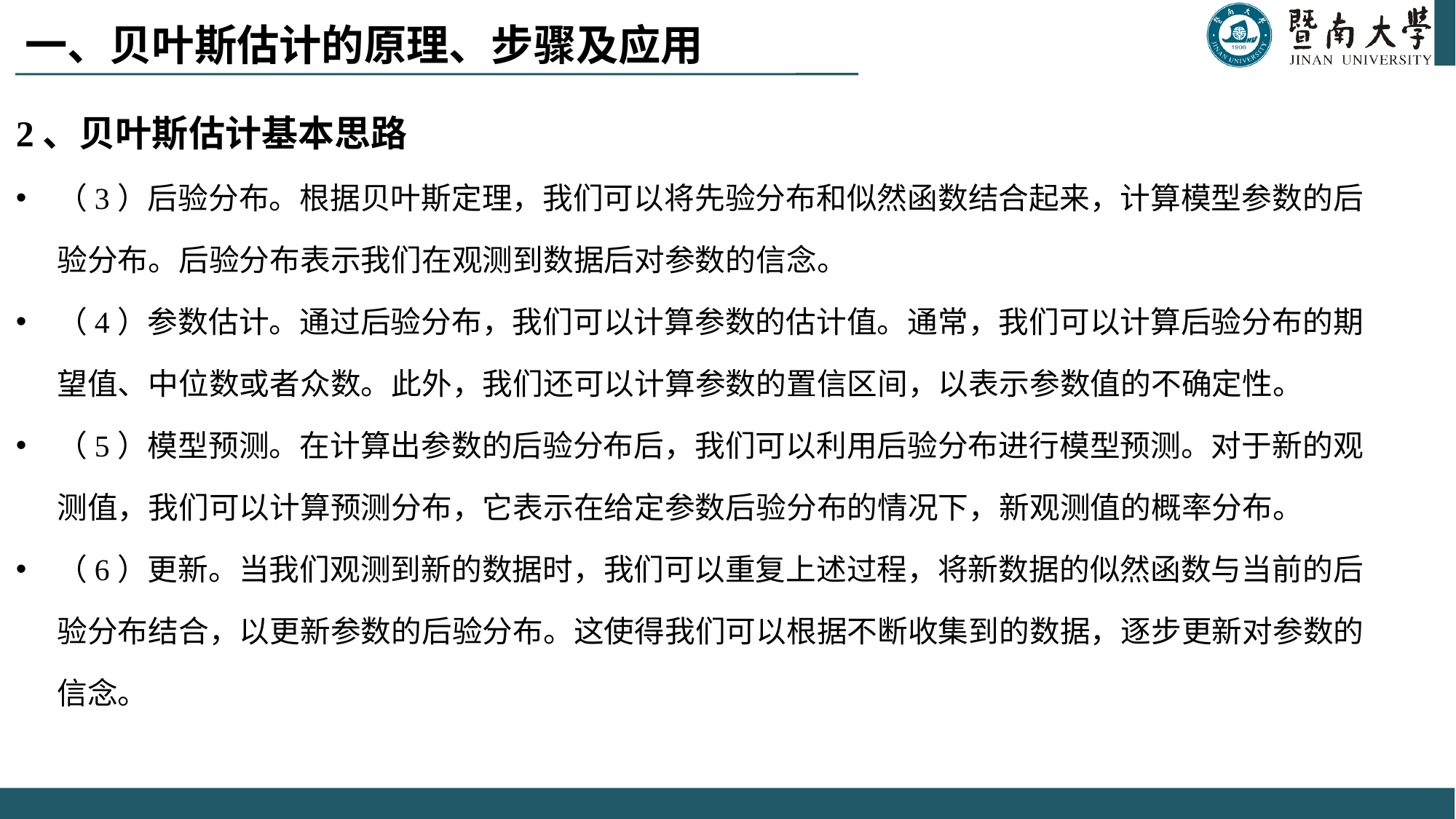

一、贝叶斯估计的原理、步骤及应用
#
2、贝叶斯估计基本思路
（3）后验分布。根据贝叶斯定理，我们可以将先验分布和似然函数结合起来，计算模型参数的后验分布。后验分布表示我们在观测到数据后对参数的信念。
（4）参数估计。通过后验分布，我们可以计算参数的估计值。通常，我们可以计算后验分布的期望值、中位数或者众数。此外，我们还可以计算参数的置信区间，以表示参数值的不确定性。
（5）模型预测。在计算出参数的后验分布后，我们可以利用后验分布进行模型预测。对于新的观测值，我们可以计算预测分布，它表示在给定参数后验分布的情况下，新观测值的概率分布。
（6）更新。当我们观测到新的数据时，我们可以重复上述过程，将新数据的似然函数与当前的后验分布结合，以更新参数的后验分布。这使得我们可以根据不断收集到的数据，逐步更新对参数的信念。